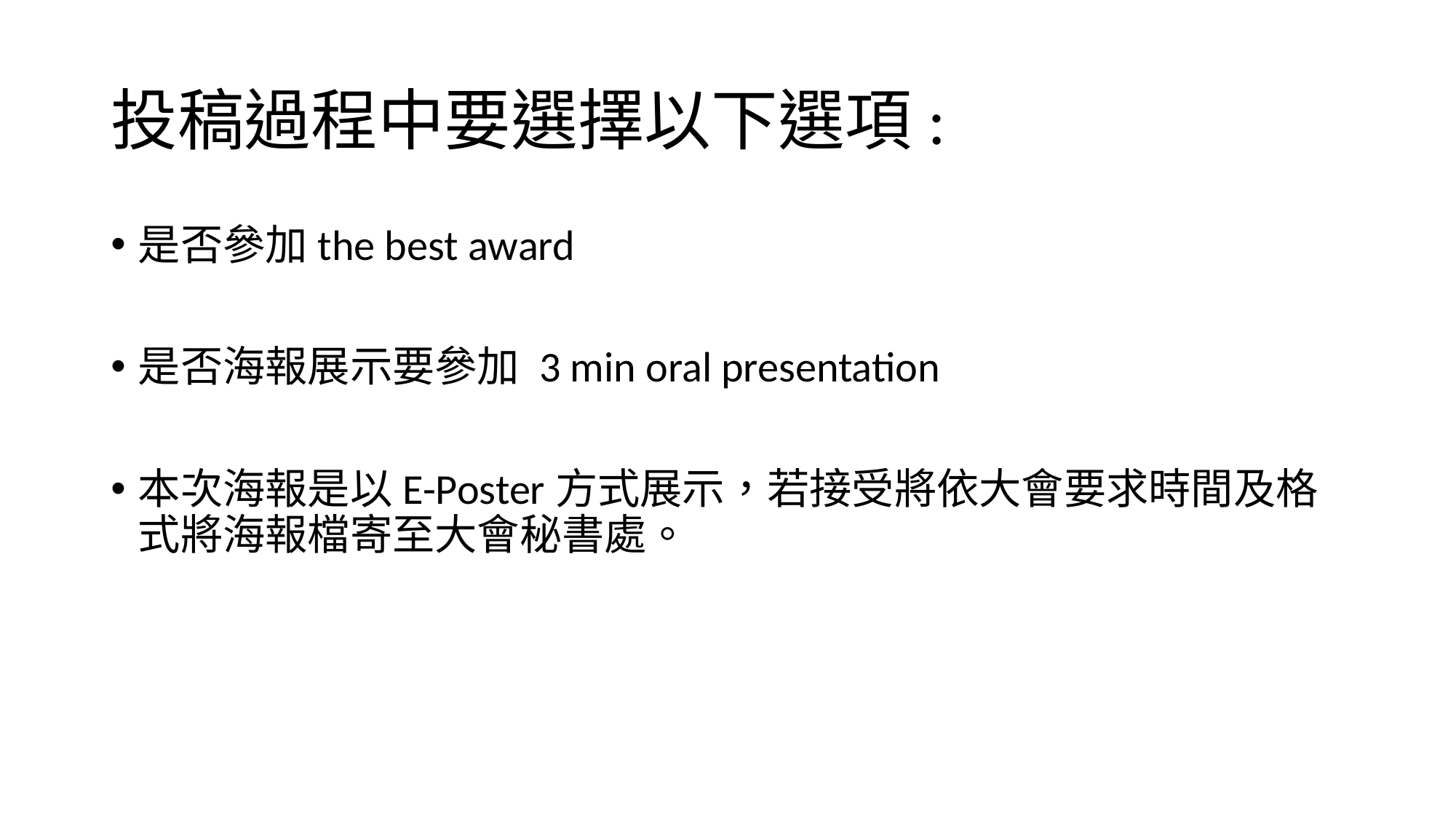

# 投稿過程中要選擇以下選項:
是否參加the best award

是否海報展示要參加 3 min oral presentation

本次海報是以E-Poster方式展示，若接受將依大會要求時間及格式將海報檔寄至大會秘書處。